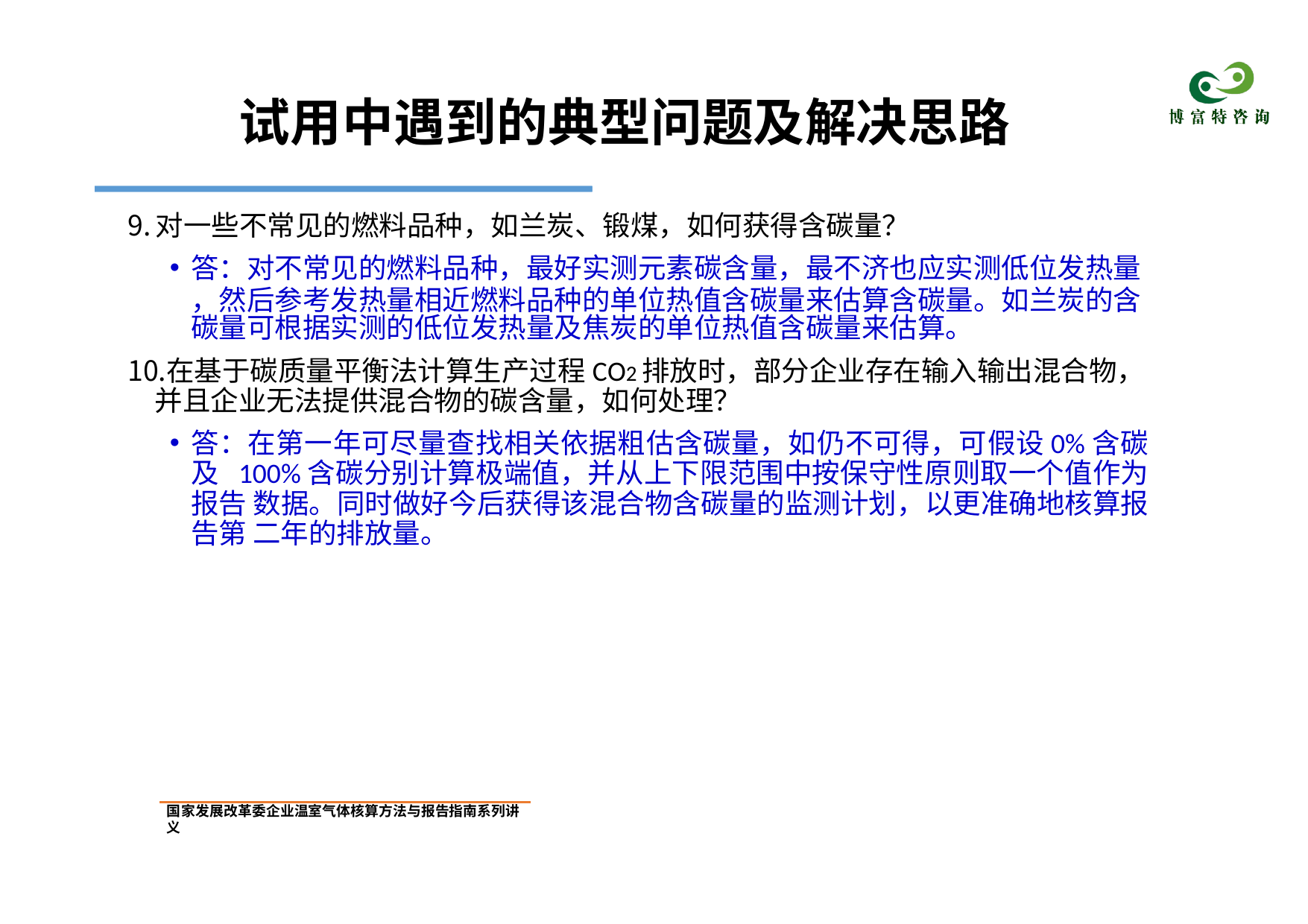

# 试用中遇到的典型问题及解决思路
对一些不常见的燃料品种，如兰炭、锻煤，如何获得含碳量？
答：对不常见的燃料品种，最好实测元素碳含量，最不济也应实测低位发热量
，然后参考发热量相近燃料品种的单位热值含碳量来估算含碳量。如兰炭的含 碳量可根据实测的低位发热量及焦炭的单位热值含碳量来估算。
在基于碳质量平衡法计算生产过程CO2排放时，部分企业存在输入输出混合物， 并且企业无法提供混合物的碳含量，如何处理？
答：在第一年可尽量查找相关依据粗估含碳量，如仍不可得，可假设0%含碳及  100%含碳分别计算极端值，并从上下限范围中按保守性原则取一个值作为报告 数据。同时做好今后获得该混合物含碳量的监测计划，以更准确地核算报告第 二年的排放量。
国家发展改革委企业温室气体核算方法与报告指南系列讲义
41